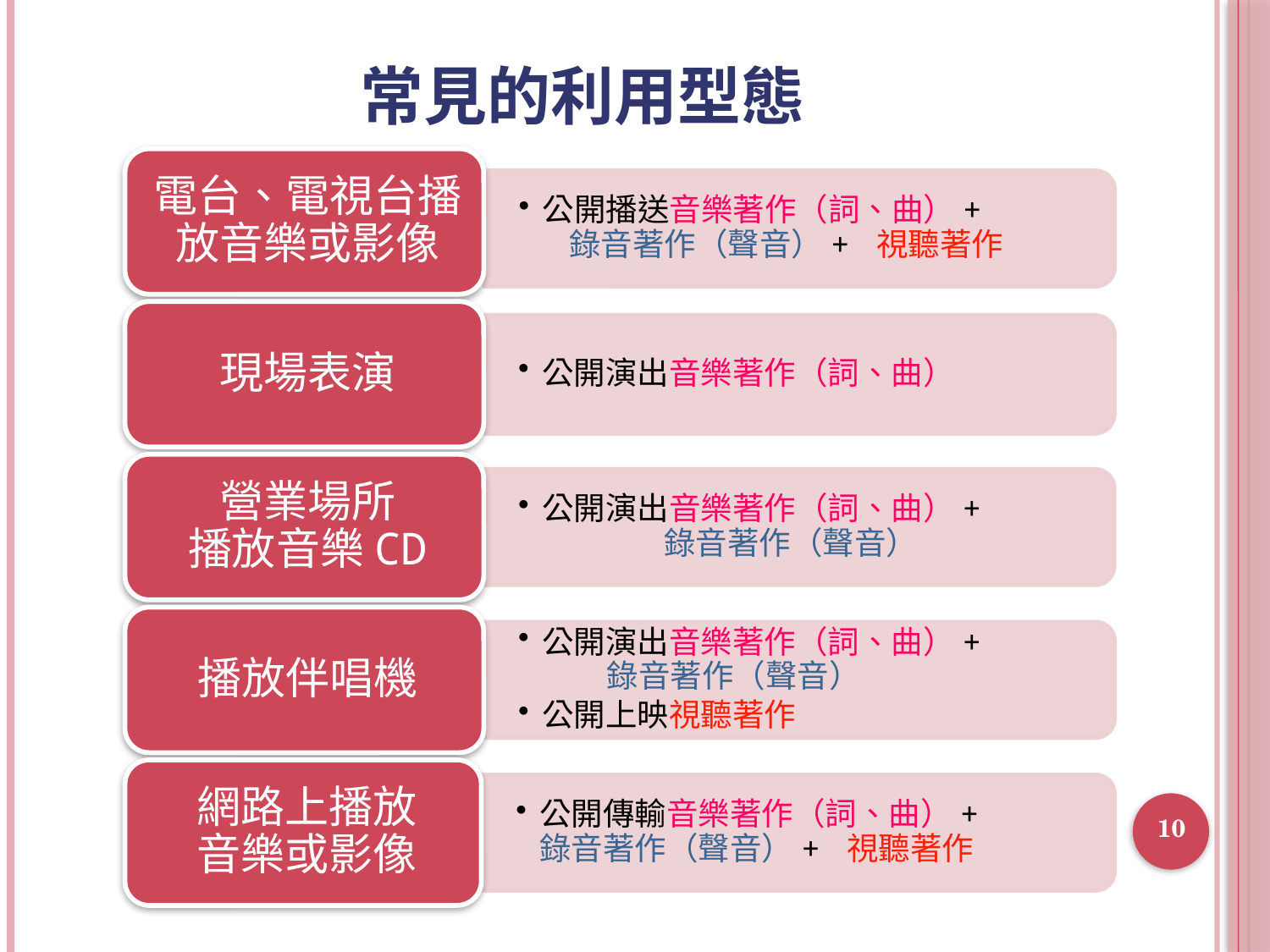

常見的利用型態
公開播送音樂著作（詞、曲）+      錄音著作（聲音）+ 視聽著作
電台、電視台播放音樂或影像
公開演出音樂著作（詞、曲）
現場表演
公開演出音樂著作（詞、曲）+           錄音著作（聲音）
營業場所
播放音樂CD
公開演出音樂著作（詞、曲）+        錄音著作（聲音）
公開上映視聽著作
播放伴唱機
公開傳輸音樂著作（詞、曲）+      錄音著作（聲音）+ 視聽著作
網路上播放
音樂或影像
10